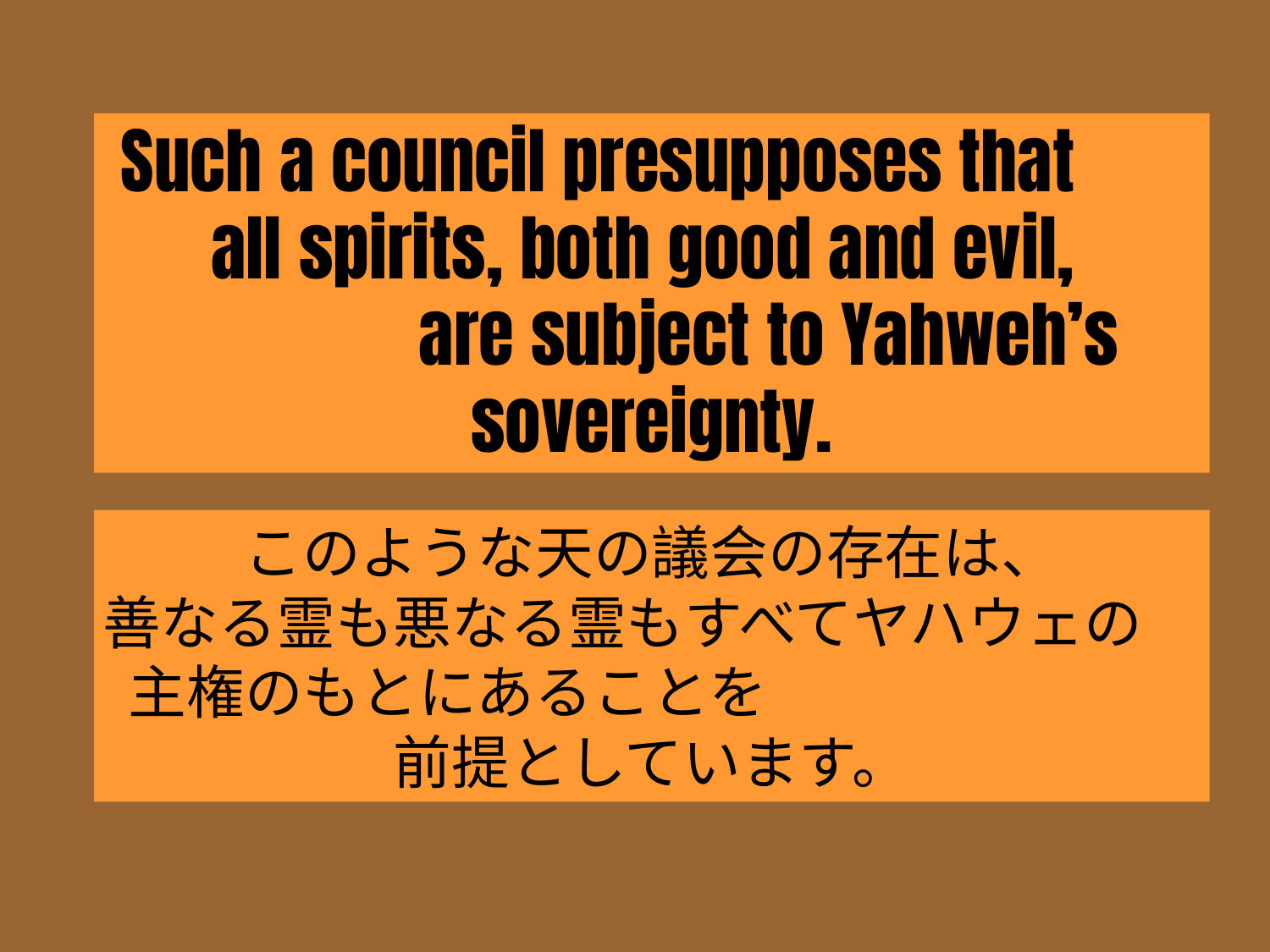

Such a council presupposes that 　　all spirits, both good and evil, 　　　　are subject to Yahweh’s sovereignty.
このような天の議会の存在は、
善なる霊も悪なる霊もすべてヤハウェの　主権のもとにあることを　　　　　　　前提としています。